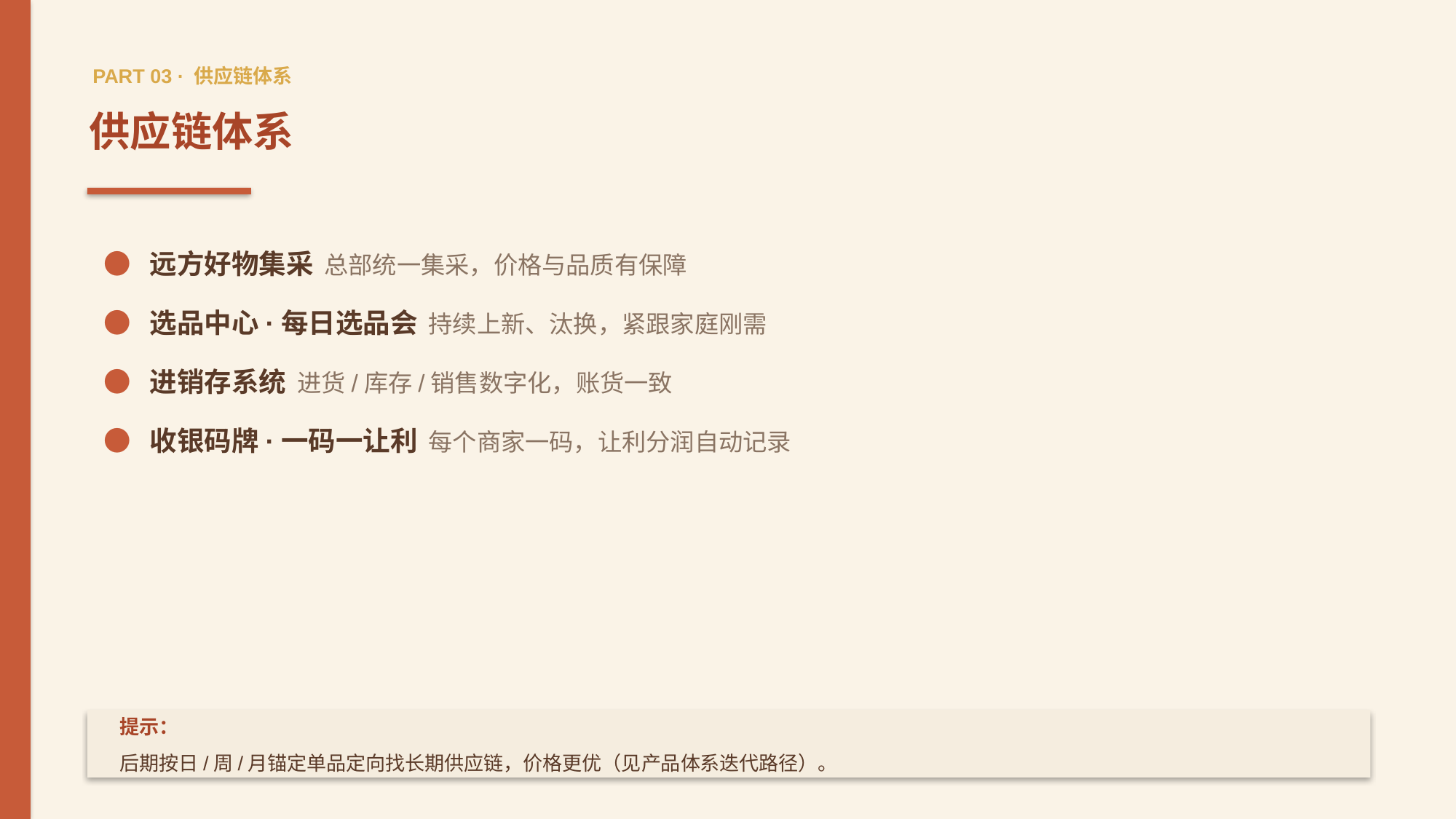

PART 03 · 供应链体系
供应链体系

●  远方好物集采  总部统一集采，价格与品质有保障
●  选品中心·每日选品会  持续上新、汰换，紧跟家庭刚需
●  进销存系统  进货/库存/销售数字化，账货一致
●  收银码牌·一码一让利  每个商家一码，让利分润自动记录

提示：
后期按日/周/月锚定单品定向找长期供应链，价格更优（见产品体系迭代路径）。